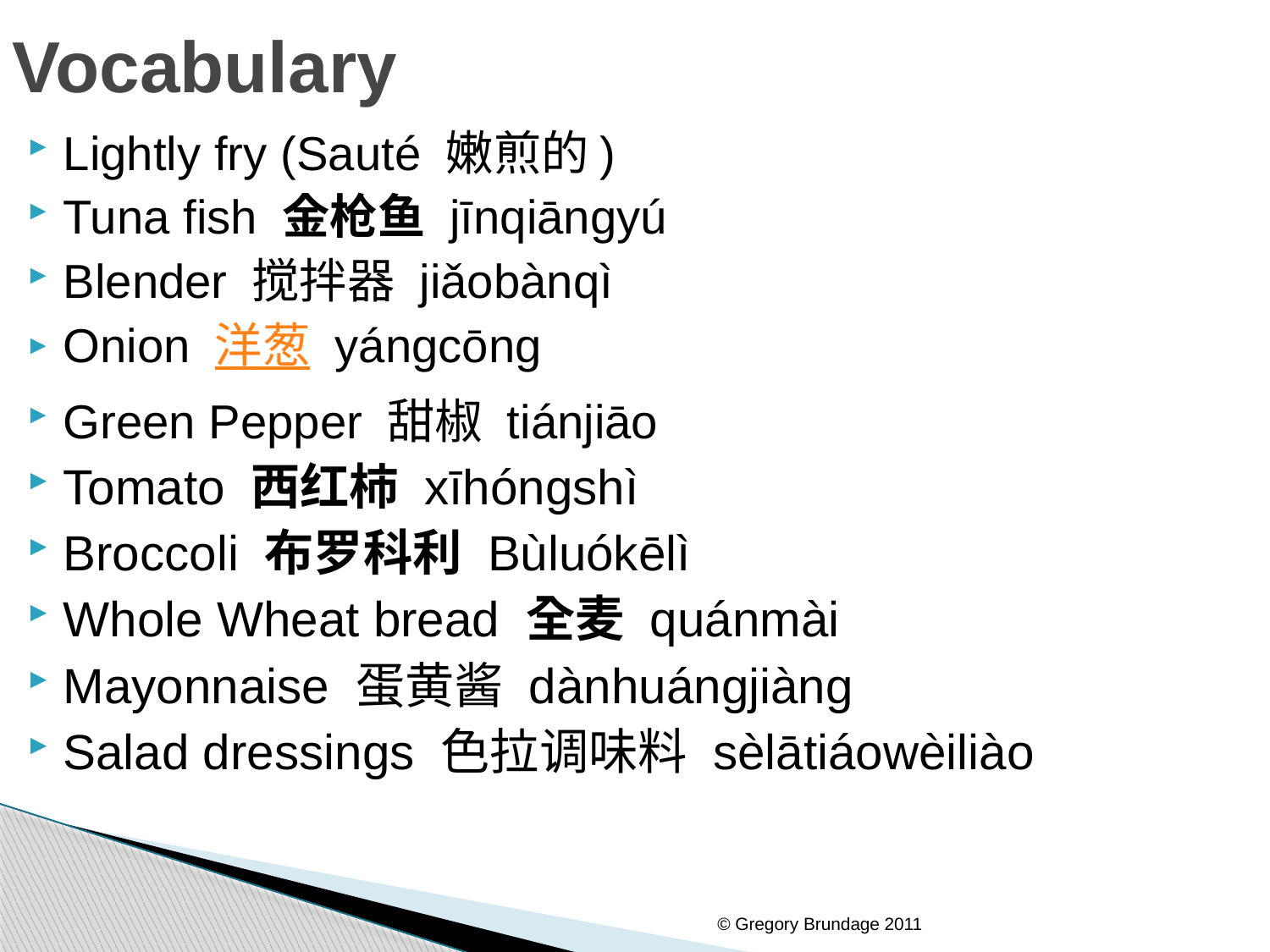

# Vocabulary
Lightly fry (Sauté 嫩煎的)
Tuna fish 金枪鱼 jīnqiāngyú
Blender 搅拌器 jiǎobànqì
Onion 洋葱 yángcōng
Green Pepper 甜椒 tiánjiāo
Tomato 西红柿 xīhóngshì
Broccoli 布罗科利 Bùluókēlì
Whole Wheat bread 全麦 quánmài
Mayonnaise 蛋黄酱 dànhuángjiàng
Salad dressings 色拉调味料 sèlātiáowèiliào

© Gregory Brundage 2011